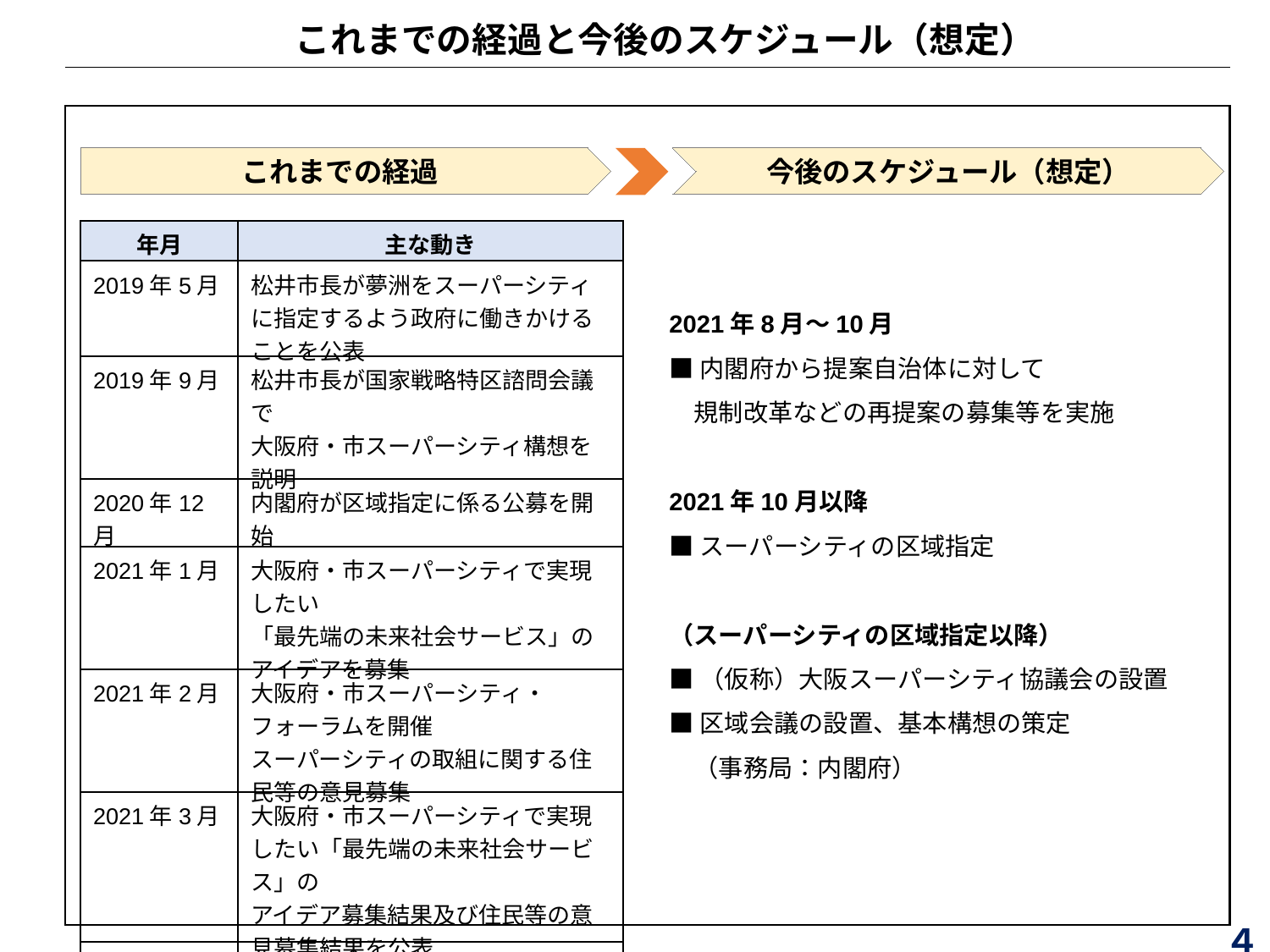

これまでの経過と今後のスケジュール（想定）

これまでの経過

今後のスケジュール（想定）
| 年月 | 主な動き |
| --- | --- |
| 2019年5月 | 松井市長が夢洲をスーパーシティに指定するよう政府に働きかけることを公表 |
| 2019年9月 | 松井市長が国家戦略特区諮問会議で 大阪府・市スーパーシティ構想を説明 |
| 2020年12月 | 内閣府が区域指定に係る公募を開始 |
| 2021年1月 | 大阪府・市スーパーシティで実現したい 「最先端の未来社会サービス」の アイデアを募集 |
| 2021年2月 | 大阪府・市スーパーシティ・フォーラムを開催 スーパーシティの取組に関する住民等の意見募集 |
| 2021年3月 | 大阪府・市スーパーシティで実現したい「最先端の未来社会サービス」の アイデア募集結果及び住民等の意見募集結果を公表 |
| 2021年4月 | 大阪府・市スーパーシティ構想提案書を内閣府に提出 |
| 2021年5月 | 国家戦略特区WGのヒアリング |
2021年8月～10月
■内閣府から提案自治体に対して
　規制改革などの再提案の募集等を実施

2021年10月以降
■スーパーシティの区域指定

（スーパーシティの区域指定以降）
■（仮称）大阪スーパーシティ協議会の設置
■区域会議の設置、基本構想の策定
　（事務局：内閣府）

 ４